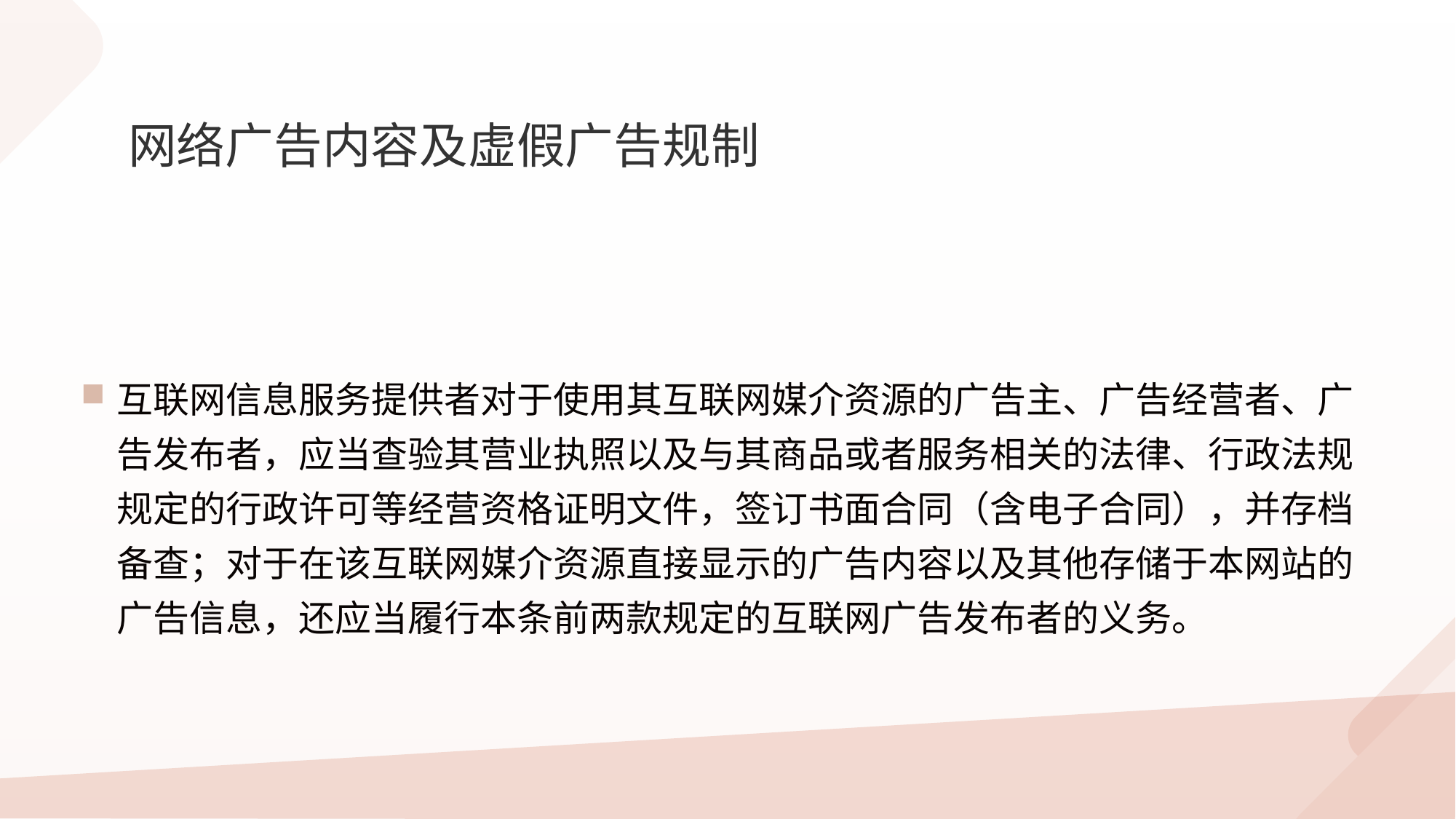

网络广告内容及虚假广告规制
互联网信息服务提供者对于使用其互联网媒介资源的广告主、广告经营者、广告发布者，应当查验其营业执照以及与其商品或者服务相关的法律、行政法规规定的行政许可等经营资格证明文件，签订书面合同（含电子合同），并存档备查；对于在该互联网媒介资源直接显示的广告内容以及其他存储于本网站的广告信息，还应当履行本条前两款规定的互联网广告发布者的义务。